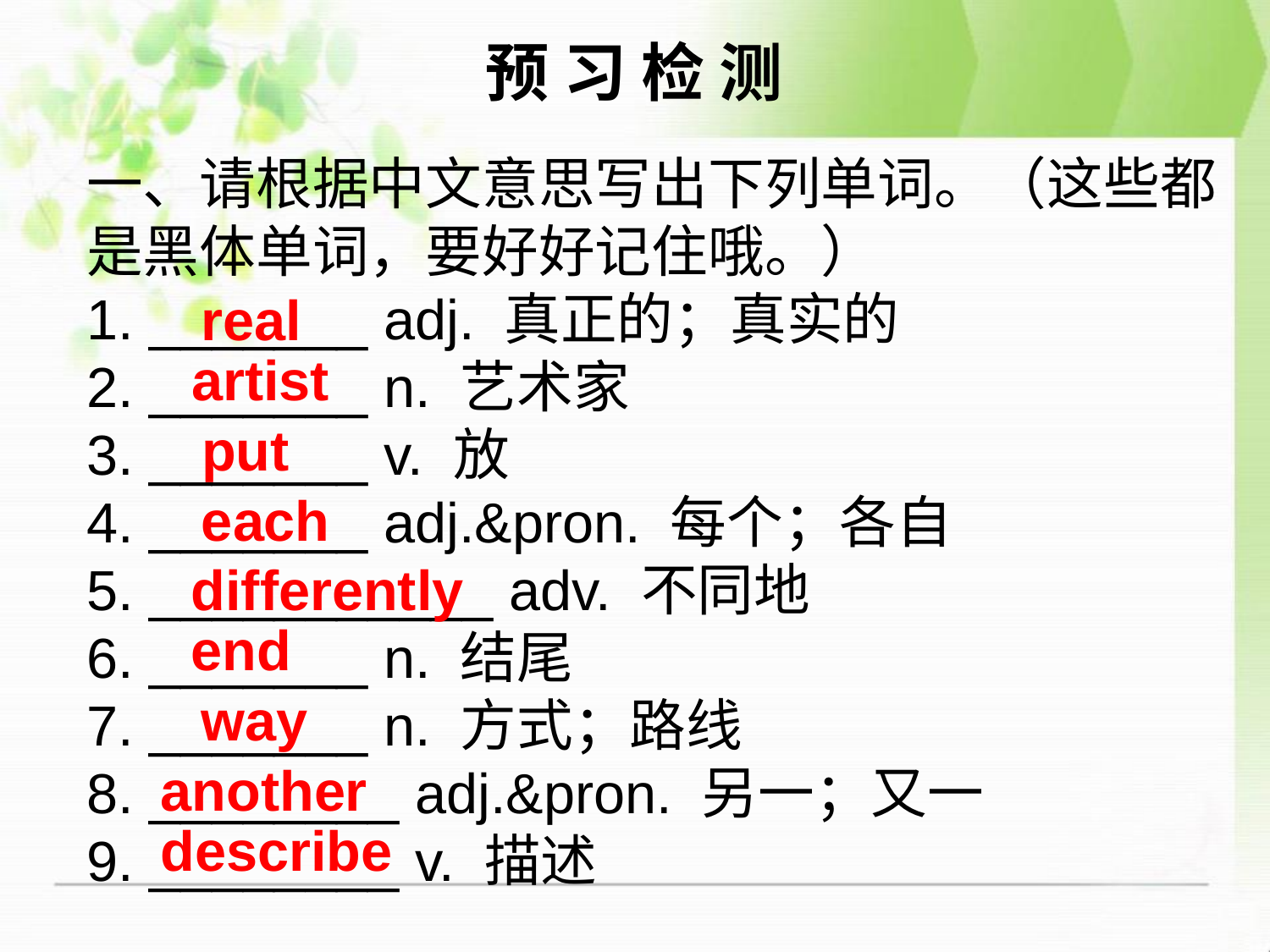

预 习 检 测
一、请根据中文意思写出下列单词。（这些都是黑体单词，要好好记住哦。）
1. _______ adj. 真正的；真实的
2. _______ n. 艺术家
3. _______ v. 放
4. _______ adj.&pron. 每个；各自
5. ___________ adv. 不同地
6. _______ n. 结尾
7. _______ n. 方式；路线
8. ________ adj.&pron. 另一；又一
9. ________ v. 描述
real
artist
put
each
differently
end
way
another
describe